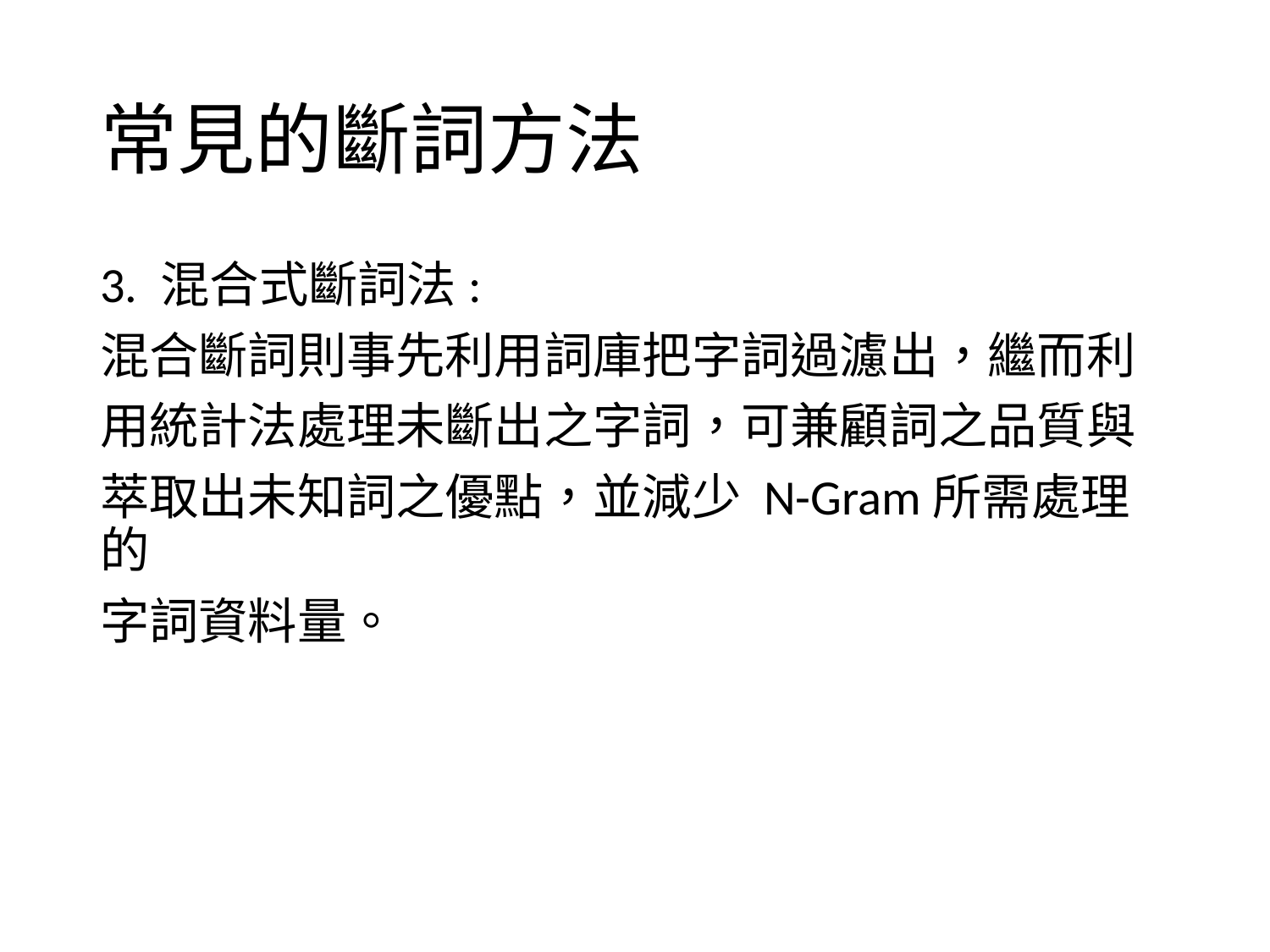

# 常見的斷詞方法
3. 混合式斷詞法:
混合斷詞則事先利用詞庫把字詞過濾出，繼而利
用統計法處理未斷出之字詞，可兼顧詞之品質與
萃取出未知詞之優點，並減少 N-Gram所需處理的
字詞資料量。